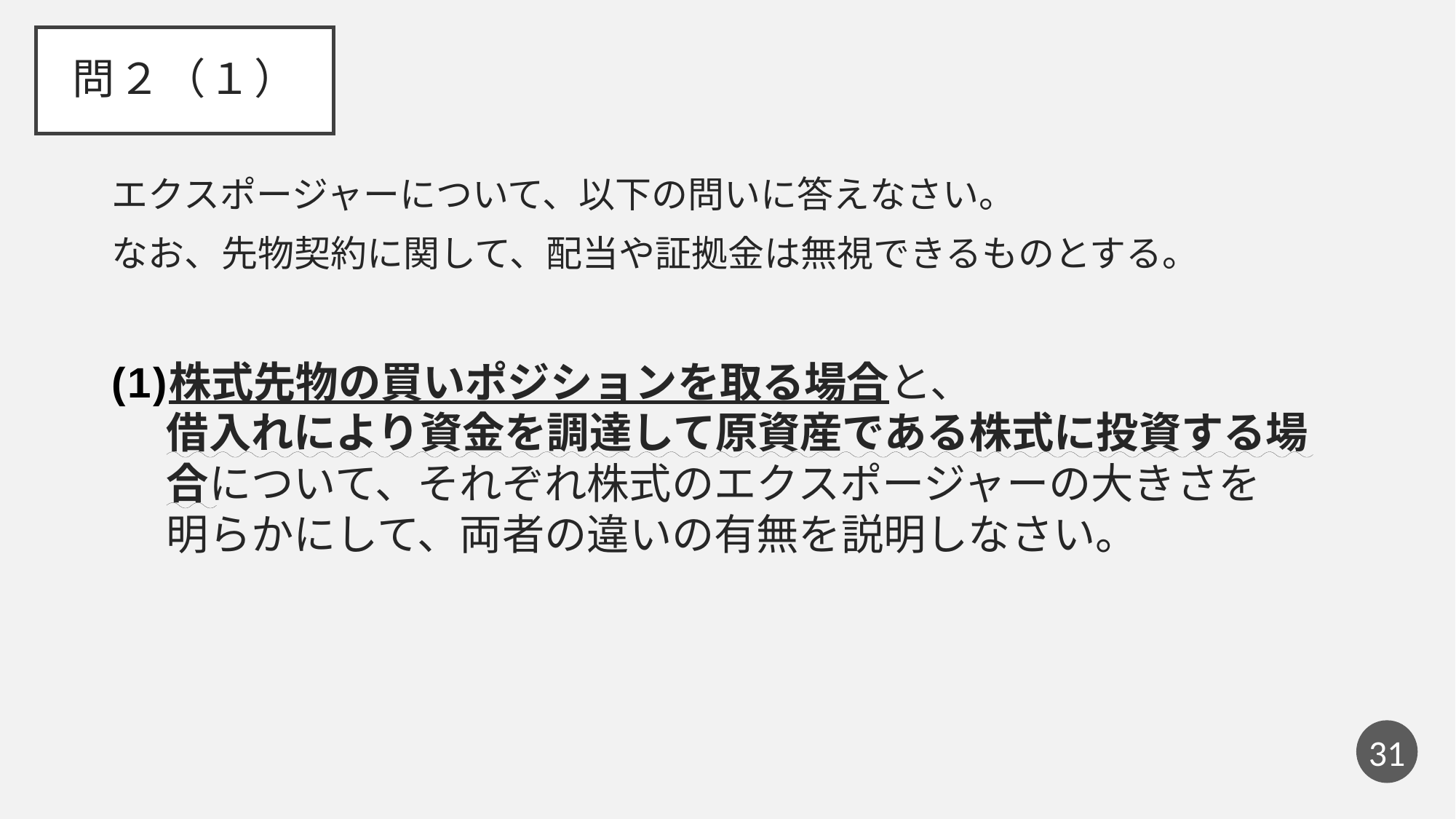

# 問２（１）
エクスポージャーについて、以下の問いに答えなさい。
なお、先物契約に関して、配当や証拠金は無視できるものとする。

株式先物の買いポジションを取る場合と、
借入れにより資金を調達して原資産である株式に投資する場合について、それぞれ株式のエクスポージャーの大きさを
明らかにして、両者の違いの有無を説明しなさい。
31